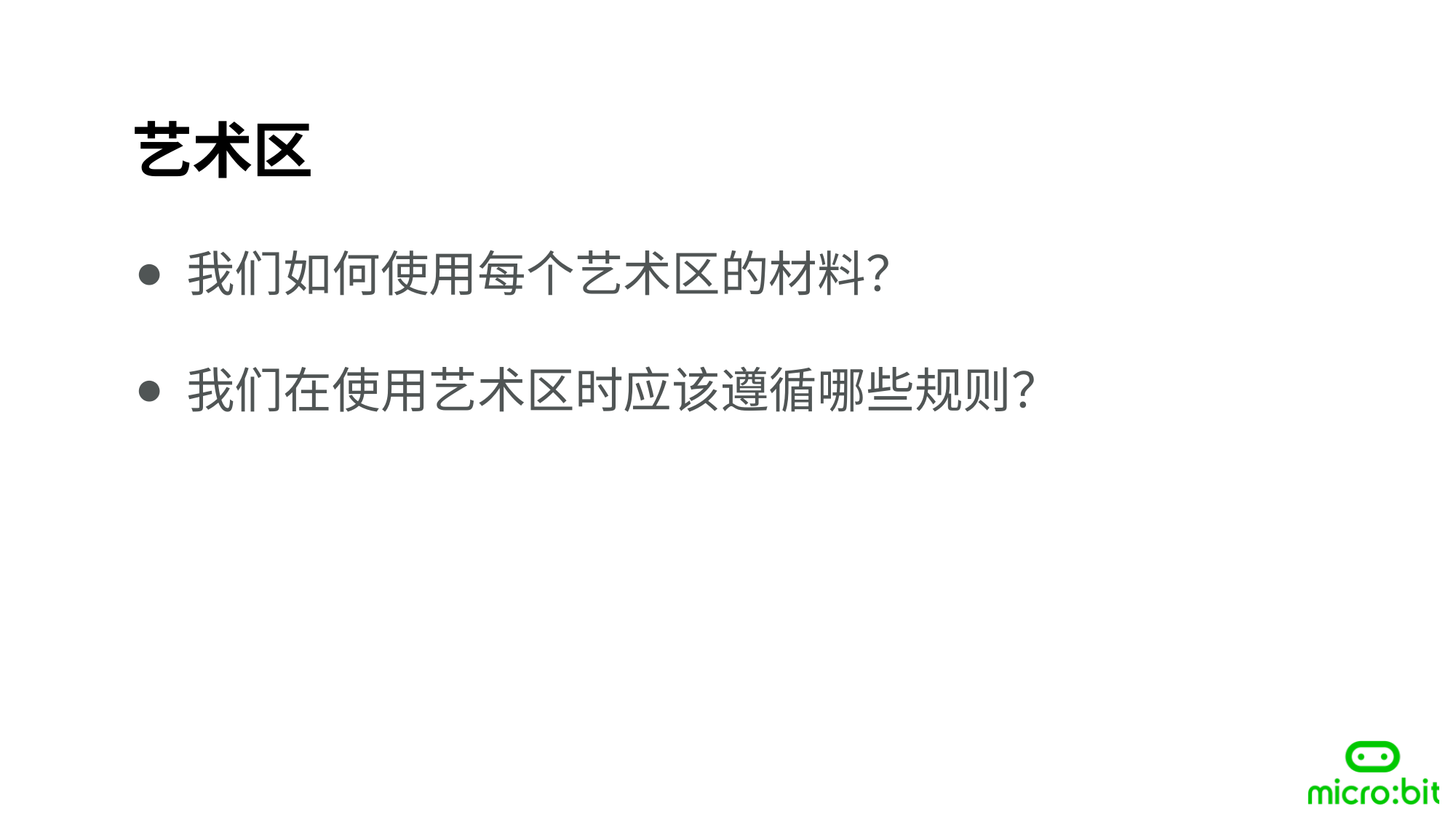

艺术区

我们如何使用每个艺术区的材料？

我们在使用艺术区时应该遵循哪些规则？